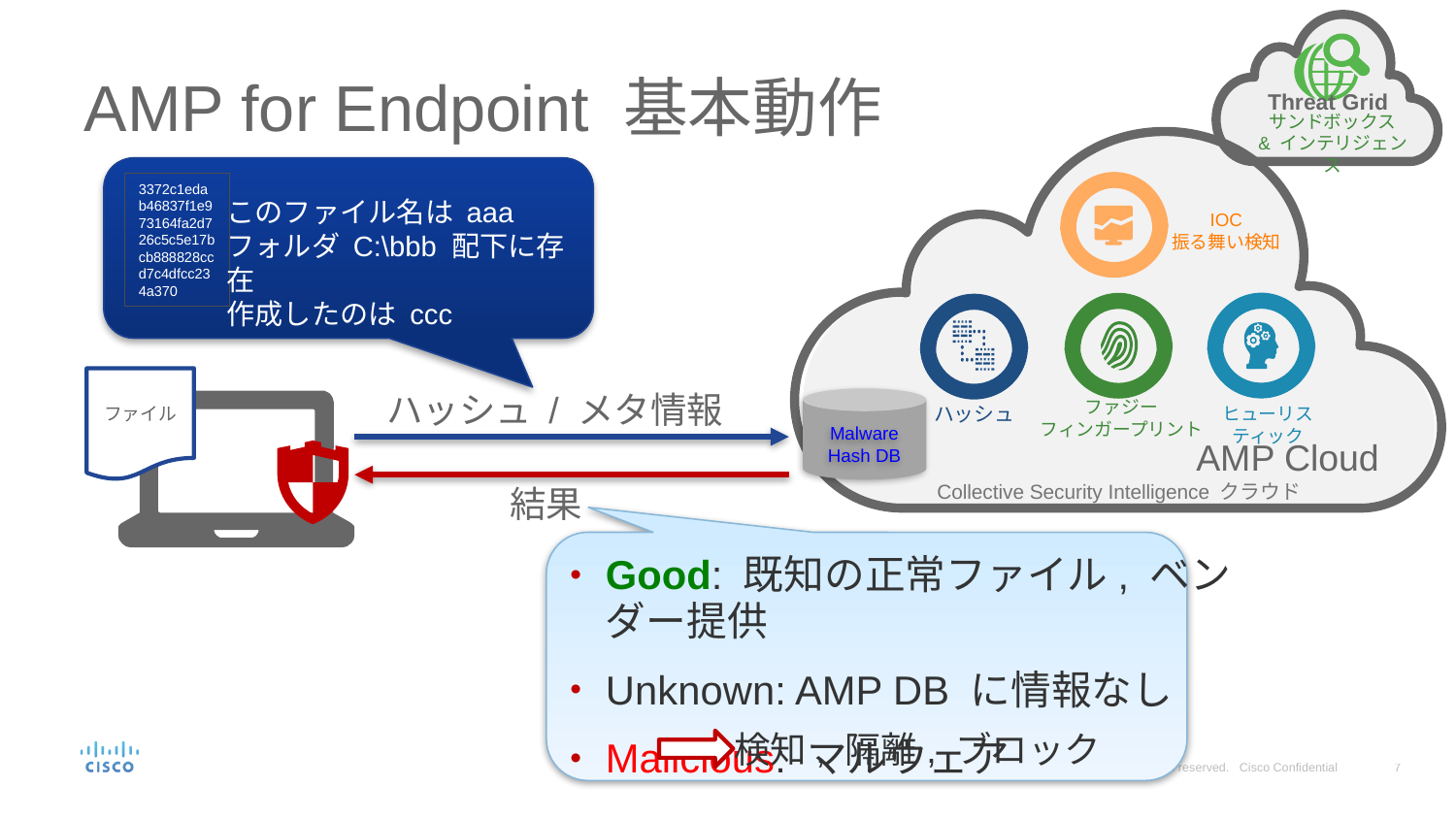

Threat Grid

サンドボックス
& インテリジェンス
# AMP for Endpoint 基本動作

Collective Security Intelligence クラウド

3372c1edab46837f1e973164fa2d726c5c5e17bcb888828ccd7c4dfcc234a370

このファイル名は aaa
フォルダ C:\bbb 配下に存在
作成したのは ccc
IOC
振る舞い検知

ファイル
ハッシュ / メタ情報

ファジー
フィンガープリント

ハッシュ
ヒューリスティック
Malware
Hash DB
AMP Cloud

結果

Good: 既知の正常ファイル, ベンダー提供
Unknown: AMP DB に情報なし
Malicious: マルウェア

検知, 隔離, ブロック